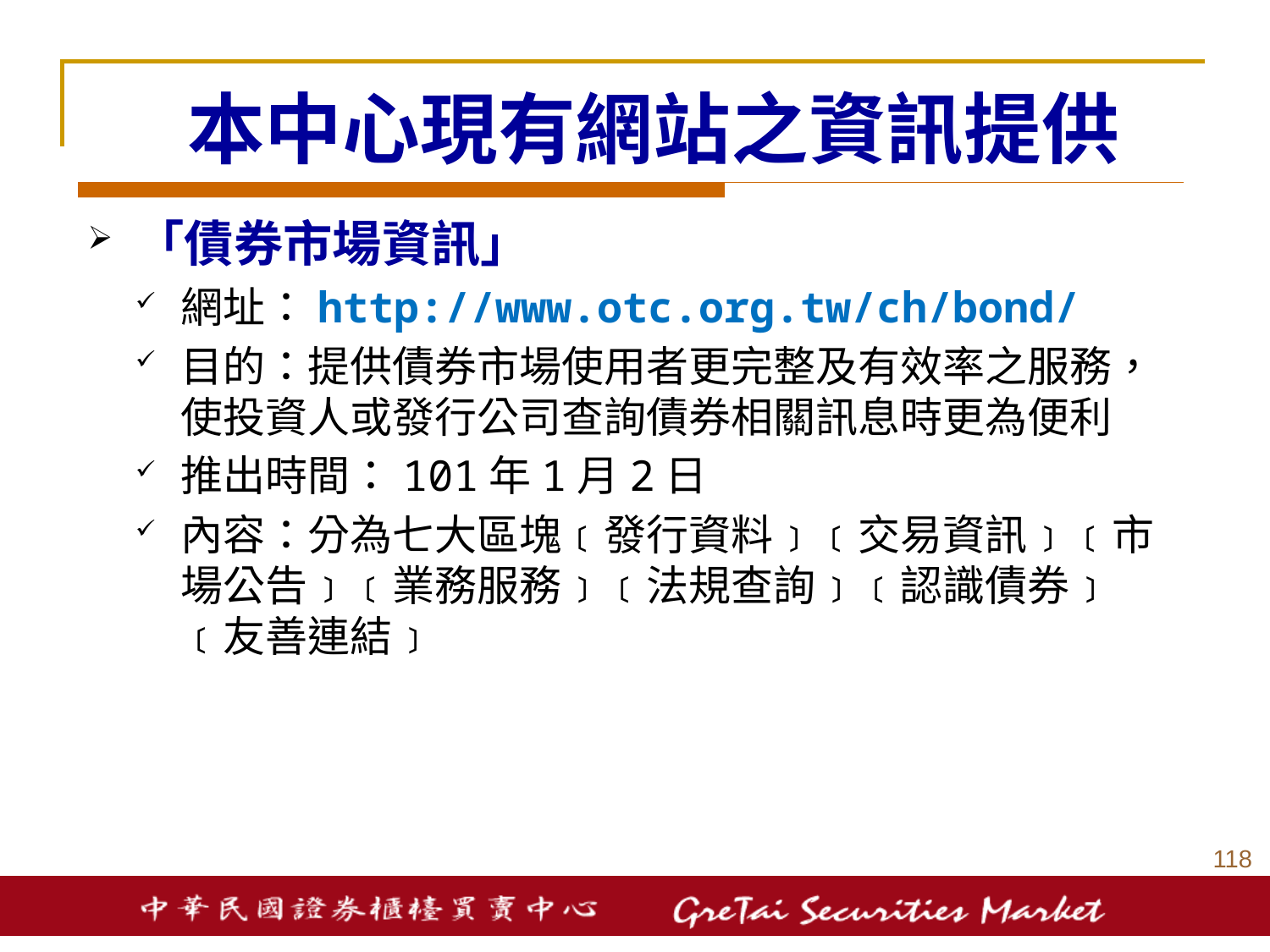

# 本中心現有網站之資訊提供

「債券市場資訊」
網址：http://www.otc.org.tw/ch/bond/
目的：提供債券市場使用者更完整及有效率之服務，使投資人或發行公司查詢債券相關訊息時更為便利
推出時間：101年1月2日
內容：分為七大區塊﹝發行資料﹞﹝交易資訊﹞﹝市場公告﹞﹝業務服務﹞﹝法規查詢﹞﹝認識債券﹞﹝友善連結﹞
118